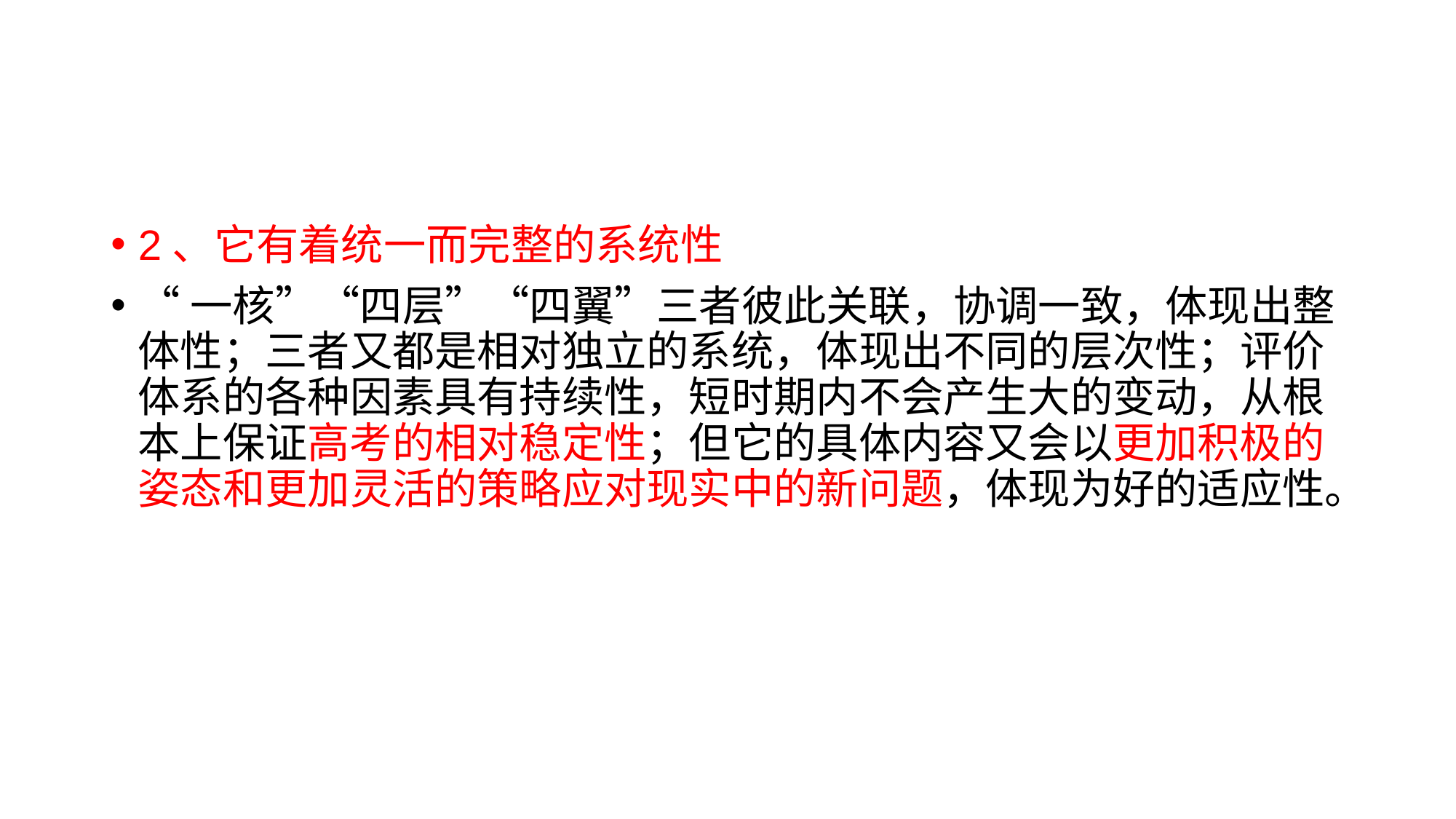

2、它有着统一而完整的系统性
“一核”“四层”“四翼”三者彼此关联，协调一致，体现出整体性；三者又都是相对独立的系统，体现出不同的层次性；评价体系的各种因素具有持续性，短时期内不会产生大的变动，从根本上保证高考的相对稳定性；但它的具体内容又会以更加积极的姿态和更加灵活的策略应对现实中的新问题，体现为好的适应性。